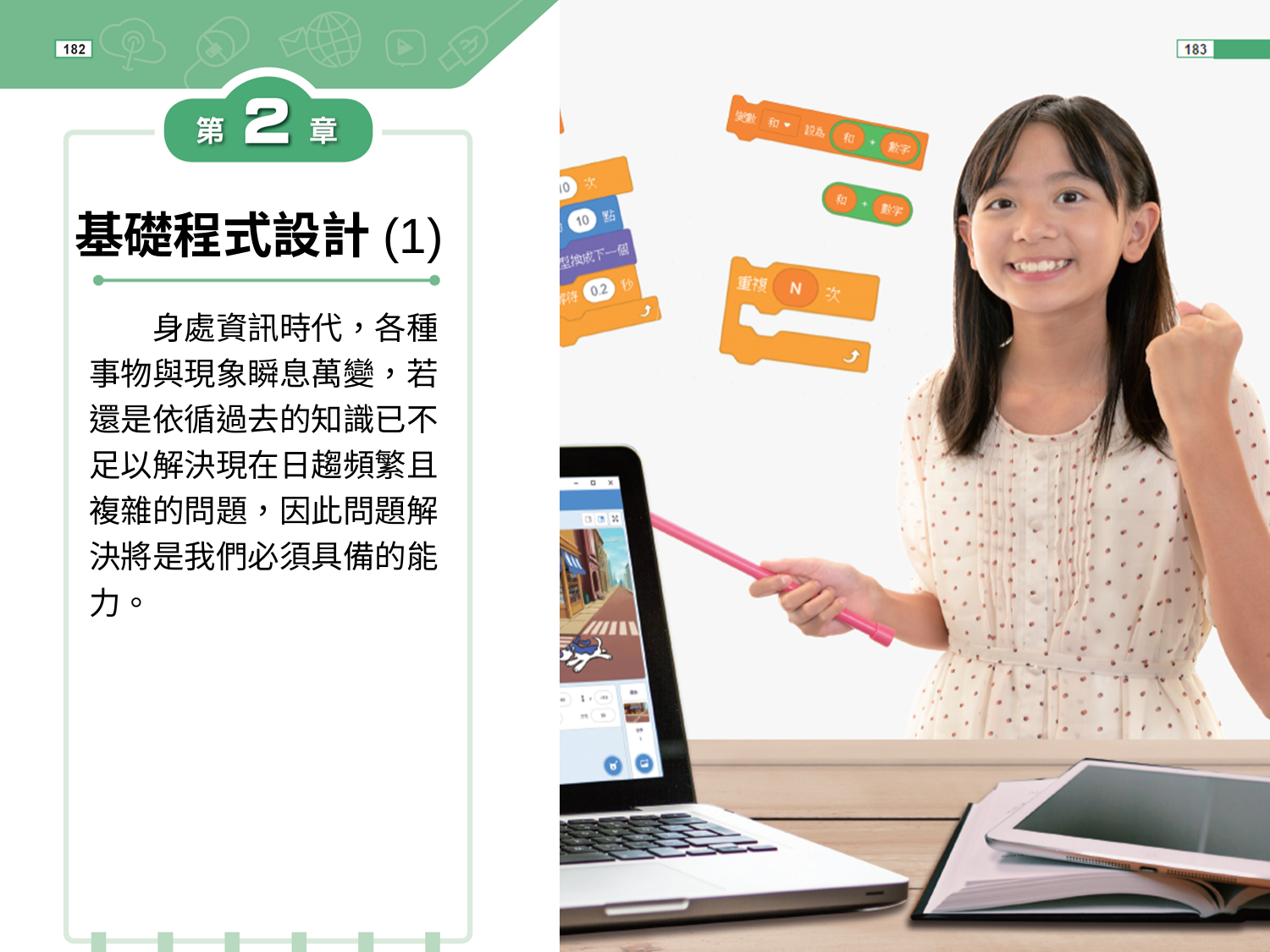

基礎程式設計(1)
　　身處資訊時代，各種事物與現象瞬息萬變，若還是依循過去的知識已不足以解決現在日趨頻繁且複雜的問題，因此問題解決將是我們必須具備的能力。